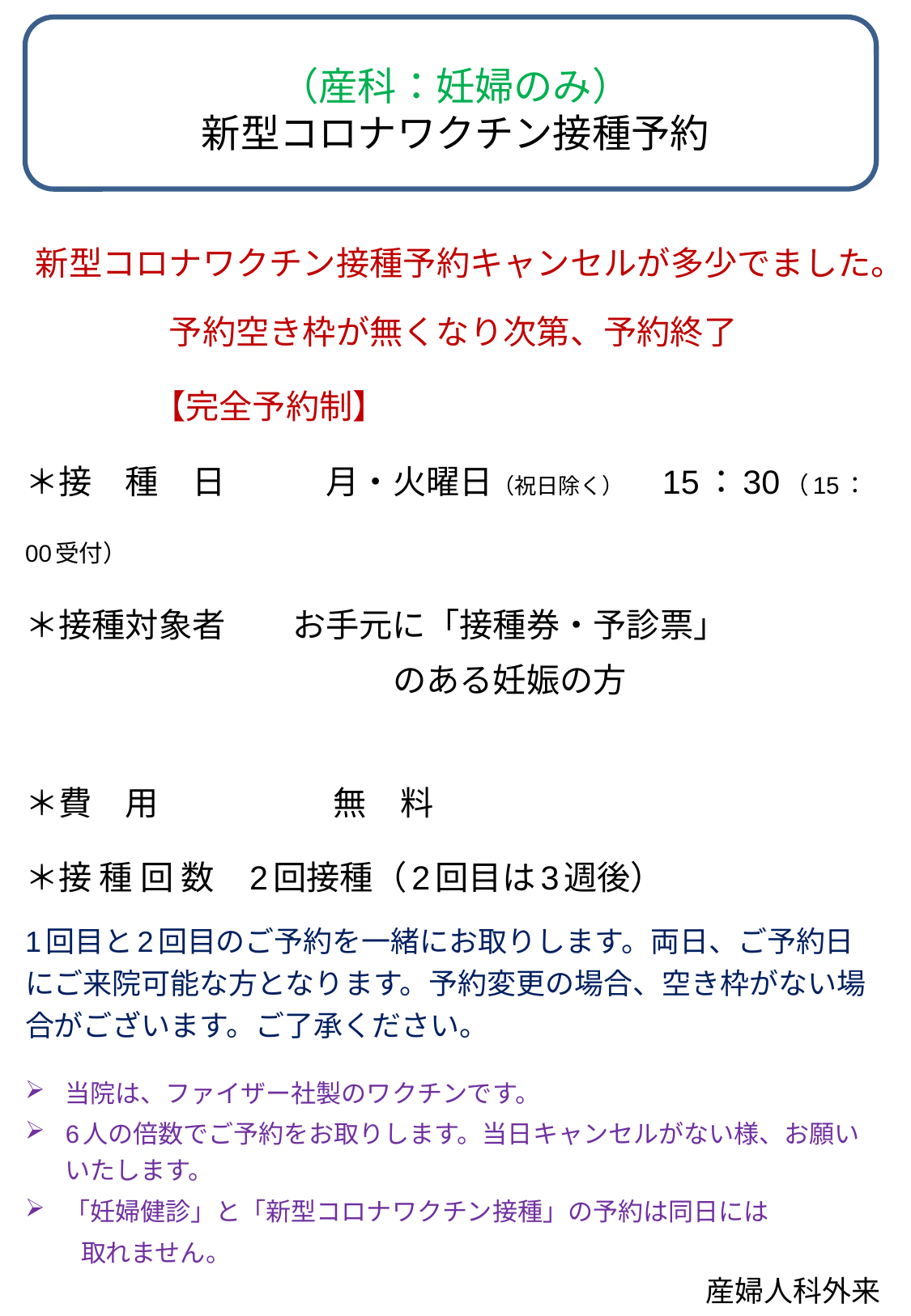

# （産科：妊婦のみ） 新型コロナワクチン接種予約
新型コロナワクチン接種予約キャンセルが多少でました。予約空き枠が無くなり次第、予約終了
【完全予約制】
＊接　種　日　　　月・火曜日（祝日除く）　15：30（15：00受付）
＊接種対象者　　お手元に「接種券・予診票」
　　　　　　　　　　　のある妊娠の方
＊費　用　　　　　 無　料
＊接 種 回 数    2回接種（2回目は3週後）

1回目と2回目のご予約を一緒にお取りします。両日、ご予約日にご来院可能な方となります。予約変更の場合、空き枠がない場合がございます。ご了承ください。

当院は、ファイザー社製のワクチンです。
6人の倍数でご予約をお取りします。当日キャンセルがない様、お願いいたします。
「妊婦健診」と「新型コロナワクチン接種」の予約は同日には
　　 取れません。
産婦人科外来